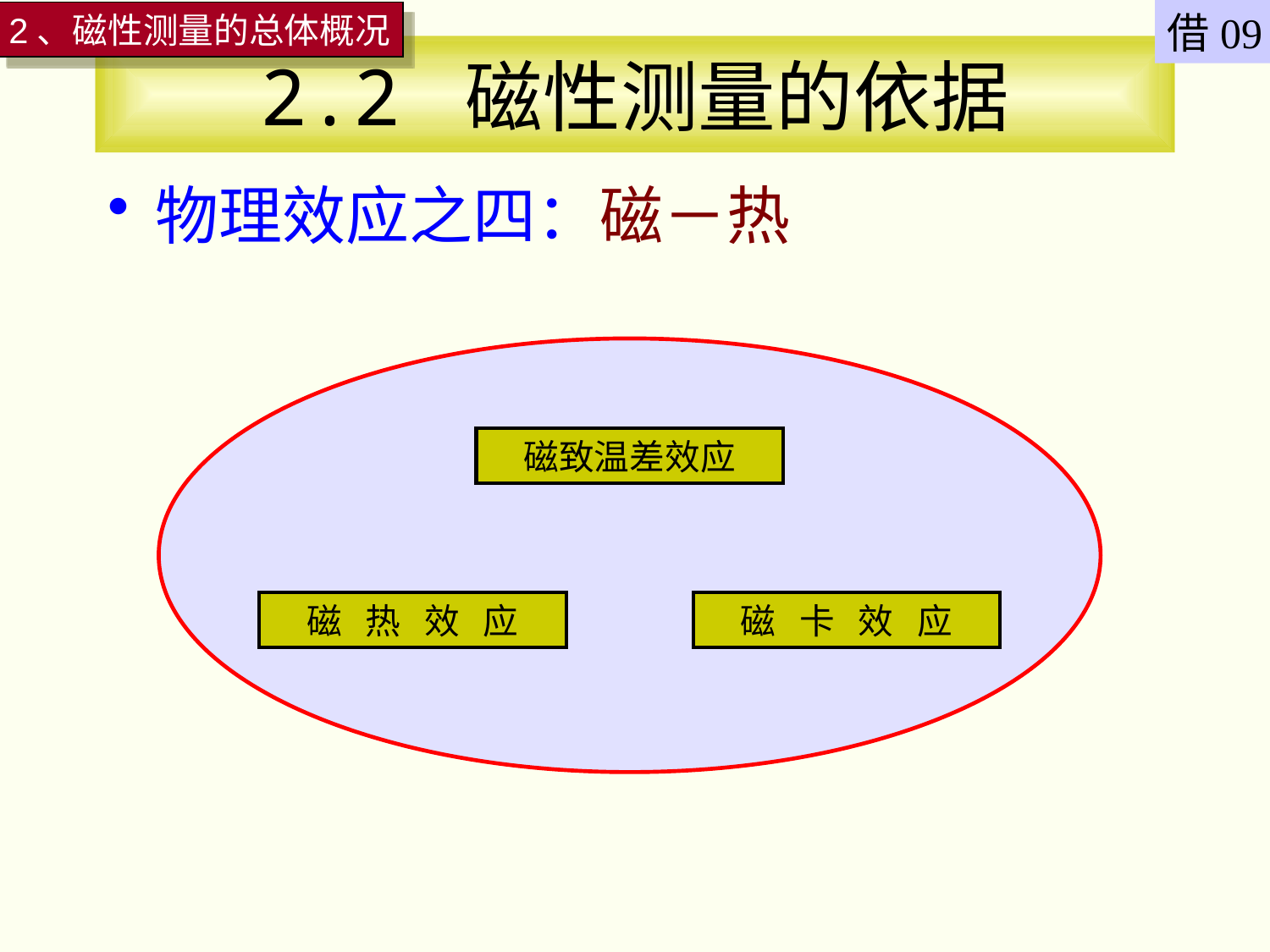

借09
2、磁性测量的总体概况
# 2.2 磁性测量的依据
物理效应之四：磁－热

磁致温差效应
磁   热   效   应
磁   卡   效   应